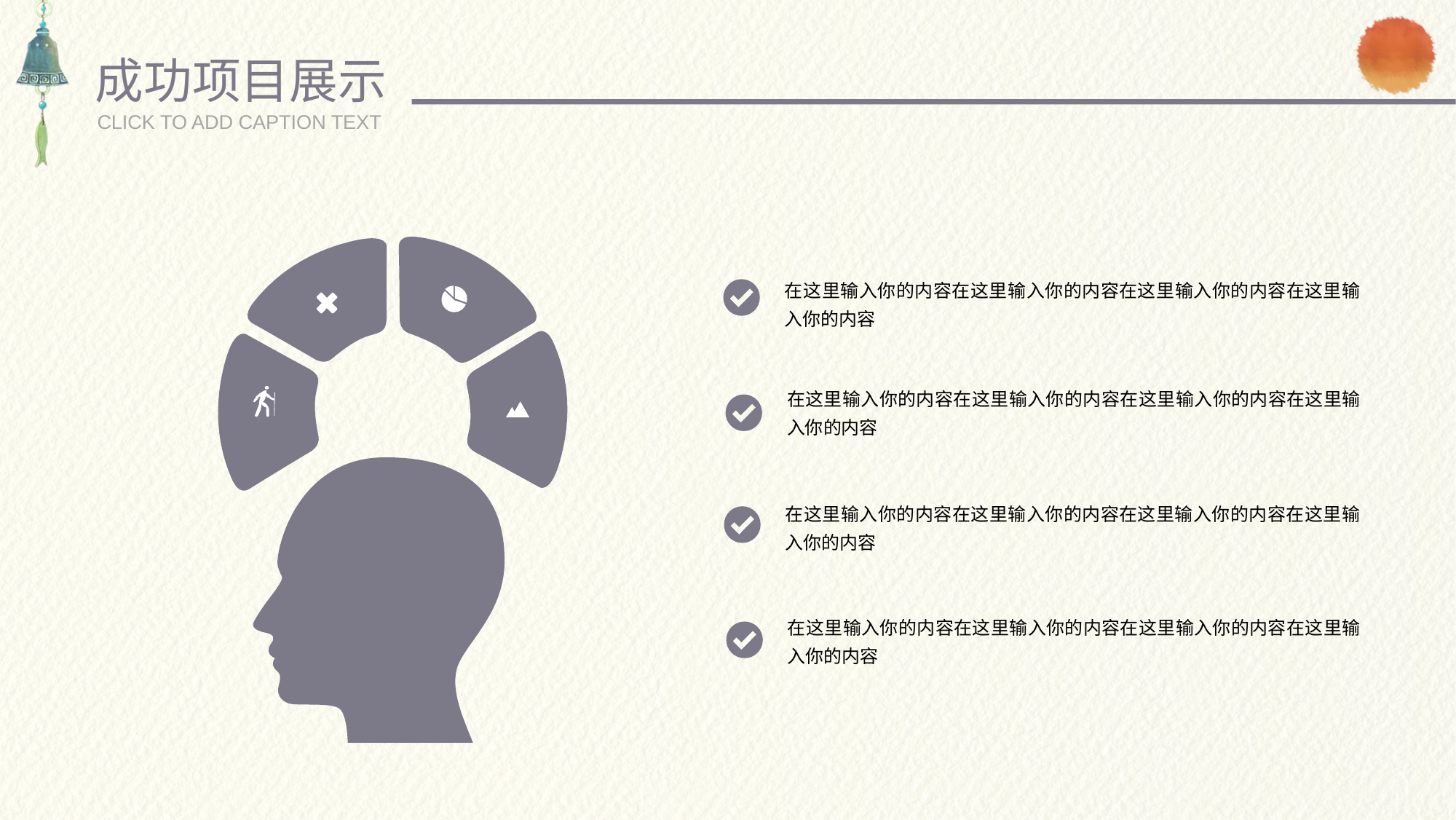

成功项目展示

CLICK TO ADD CAPTION TEXT

在这里输入你的内容在这里输入你的内容在这里输入你的内容在这里输入你的内容

在这里输入你的内容在这里输入你的内容在这里输入你的内容在这里输入你的内容

在这里输入你的内容在这里输入你的内容在这里输入你的内容在这里输入你的内容

在这里输入你的内容在这里输入你的内容在这里输入你的内容在这里输入你的内容